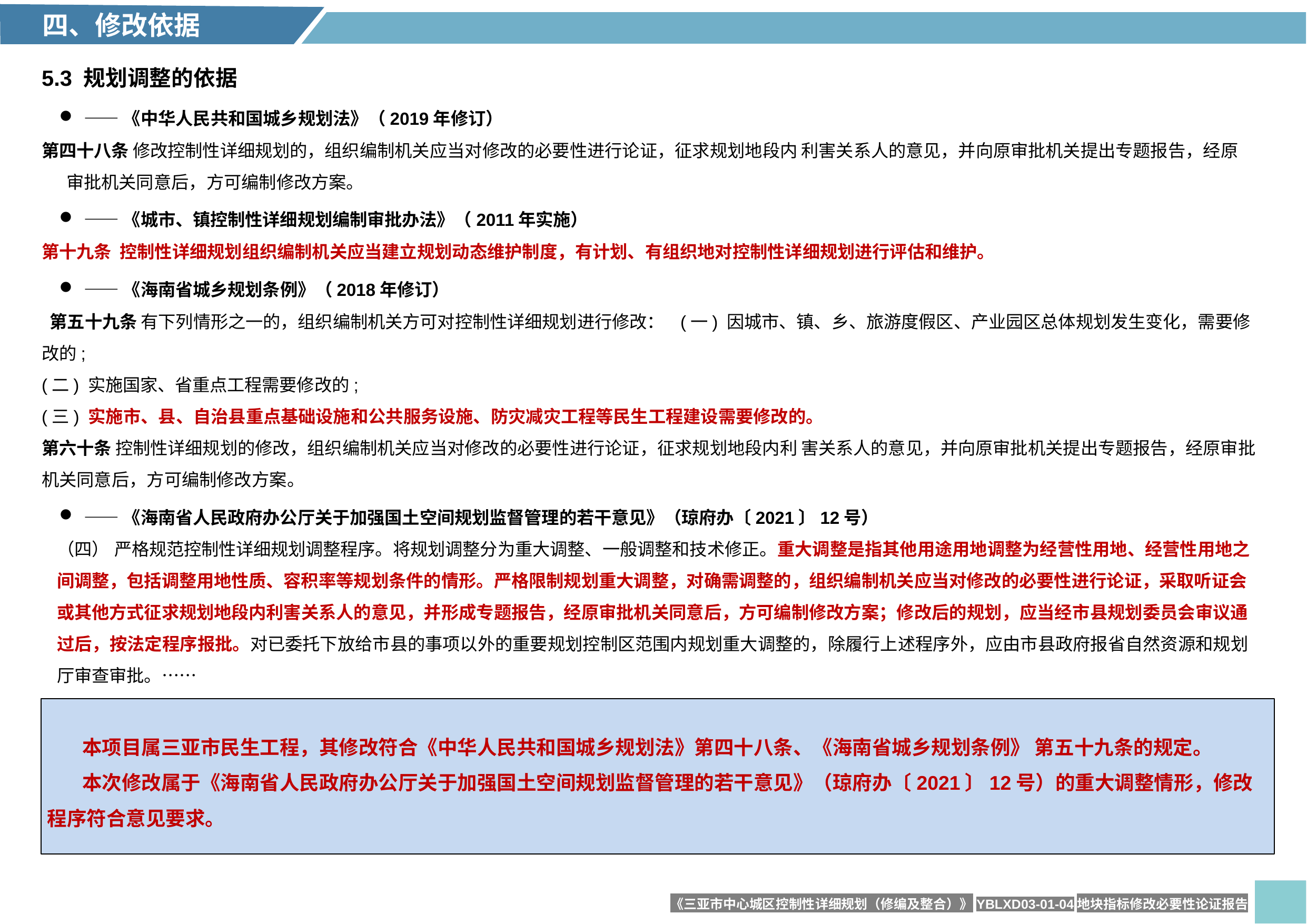

# 四、修改依据

5.3 规划调整的依据
——《中华人民共和国城乡规划法》（2019年修订）
第四十八条 修改控制性详细规划的，组织编制机关应当对修改的必要性进行论证，征求规划地段内 利害关系人的意见，并向原审批机关提出专题报告，经原审批机关同意后，方可编制修改方案。
——《城市、镇控制性详细规划编制审批办法》（2011年实施）
第十九条 控制性详细规划组织编制机关应当建立规划动态维护制度，有计划、有组织地对控制性详细规划进行评估和维护。
——《海南省城乡规划条例》（2018年修订）
 第五十九条 有下列情形之一的，组织编制机关方可对控制性详细规划进行修改：   (一) 因城市、镇、乡、旅游度假区、产业园区总体规划发生变化，需要修改的;
(二) 实施国家、省重点工程需要修改的;
(三) 实施市、县、自治县重点基础设施和公共服务设施、防灾减灾工程等民生工程建设需要修改的。
第六十条 控制性详细规划的修改，组织编制机关应当对修改的必要性进行论证，征求规划地段内利 害关系人的意见，并向原审批机关提出专题报告，经原审批机关同意后，方可编制修改方案。
——《海南省人民政府办公厅关于加强国土空间规划监督管理的若干意见》（琼府办〔2021〕12号）
（四） 严格规范控制性详细规划调整程序。将规划调整分为重大调整、一般调整和技术修正。重大调整是指其他用途用地调整为经营性用地、经营性用地之 间调整，包括调整用地性质、容积率等规划条件的情形。严格限制规划重大调整，对确需调整的，组织编制机关应当对修改的必要性进行论证，采取听证会 或其他方式征求规划地段内利害关系人的意见，并形成专题报告，经原审批机关同意后，方可编制修改方案；修改后的规划，应当经市县规划委员会审议通 过后，按法定程序报批。对已委托下放给市县的事项以外的重要规划控制区范围内规划重大调整的，除履行上述程序外，应由市县政府报省自然资源和规划 厅审查审批。……
本项目属三亚市民生工程，其修改符合《中华人民共和国城乡规划法》第四十八条、《海南省城乡规划条例》 第五十九条的规定。
本次修改属于《海南省人民政府办公厅关于加强国土空间规划监督管理的若干意见》（琼府办〔2021〕12号）的重大调整情形，修改程序符合意见要求。

7
《三亚市中心城区控制性详细规划（修编及整合）》YBLXD03-01-04地块指标修改必要性论证报告